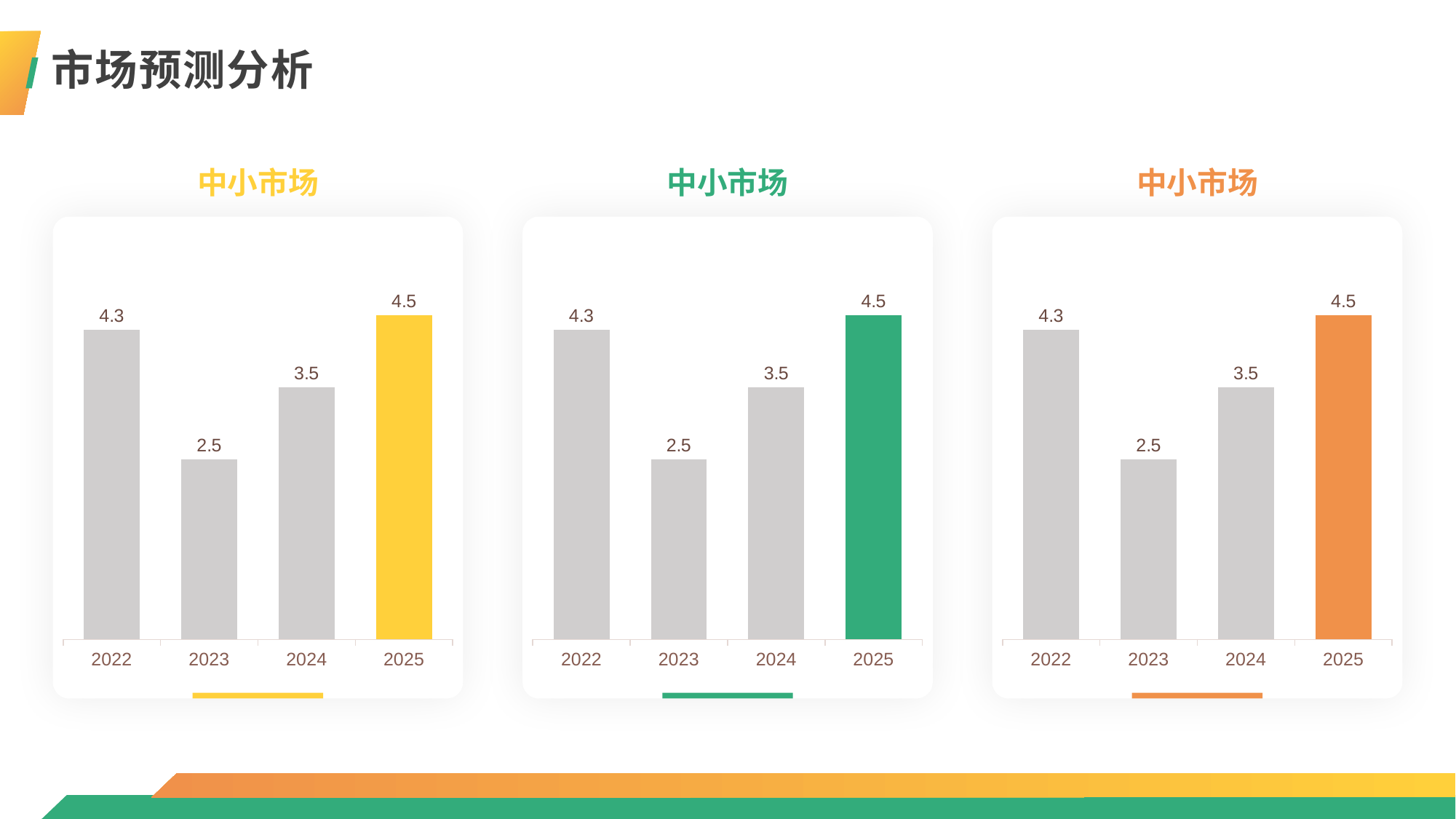

市场预测分析
中小市场
中小市场
中小市场

### Chart

| Category | 系列 1 |
|---|---|
| 2022 | 4.3 |
| 2023 | 2.5 |
| 2024 | 3.5 |
| 2025 | 4.5 |

### Chart

| Category | 系列 1 |
|---|---|
| 2022 | 4.3 |
| 2023 | 2.5 |
| 2024 | 3.5 |
| 2025 | 4.5 |

### Chart

| Category | 系列 1 |
|---|---|
| 2022 | 4.3 |
| 2023 | 2.5 |
| 2024 | 3.5 |
| 2025 | 4.5 |